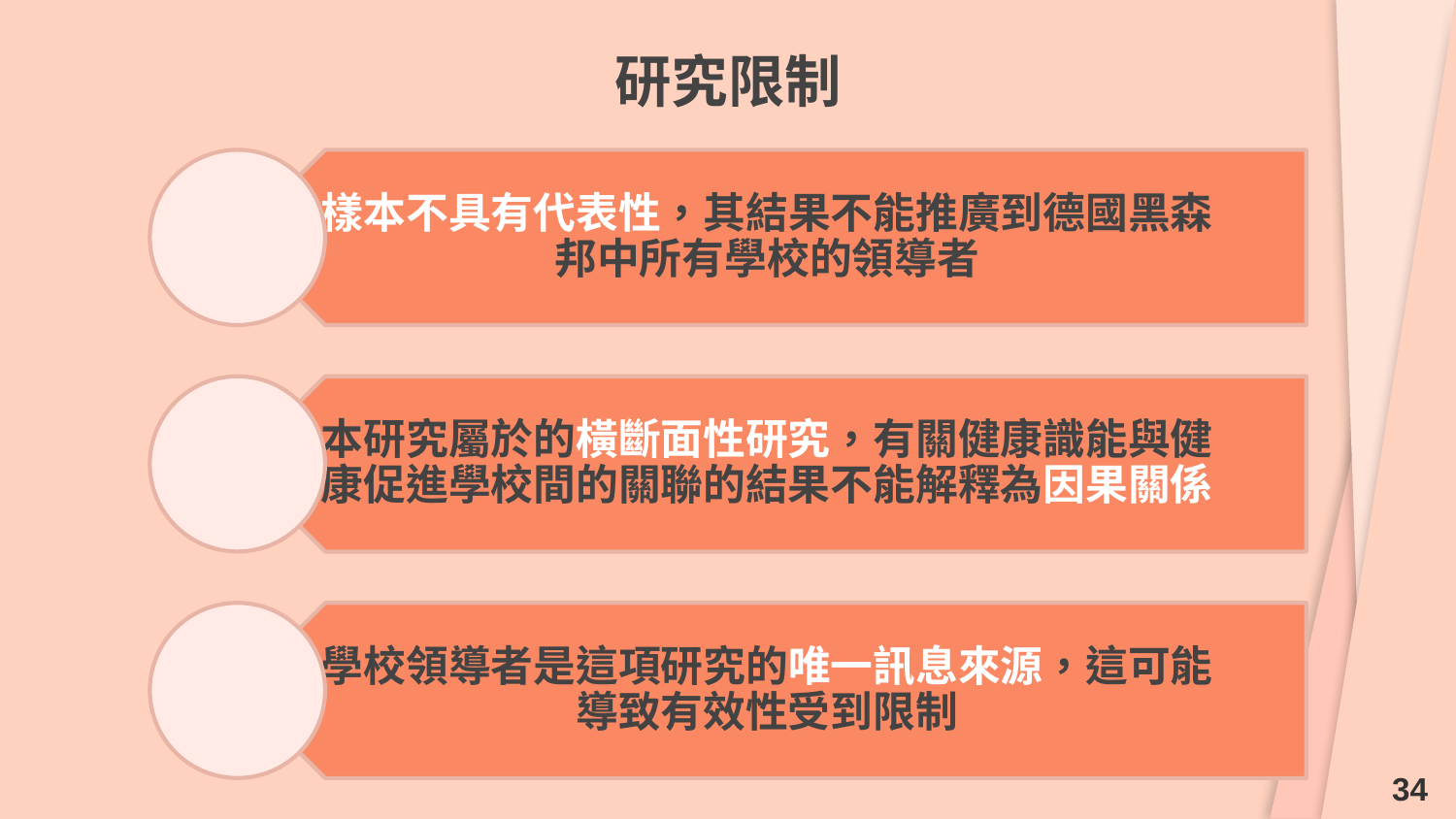

# 研究限制
樣本不具有代表性，其結果不能推廣到德國黑森邦中所有學校的領導者
本研究屬於的橫斷面性研究，有關健康識能與健康促進學校間的關聯的結果不能解釋為因果關係
學校領導者是這項研究的唯一訊息來源，這可能導致有效性受到限制
34